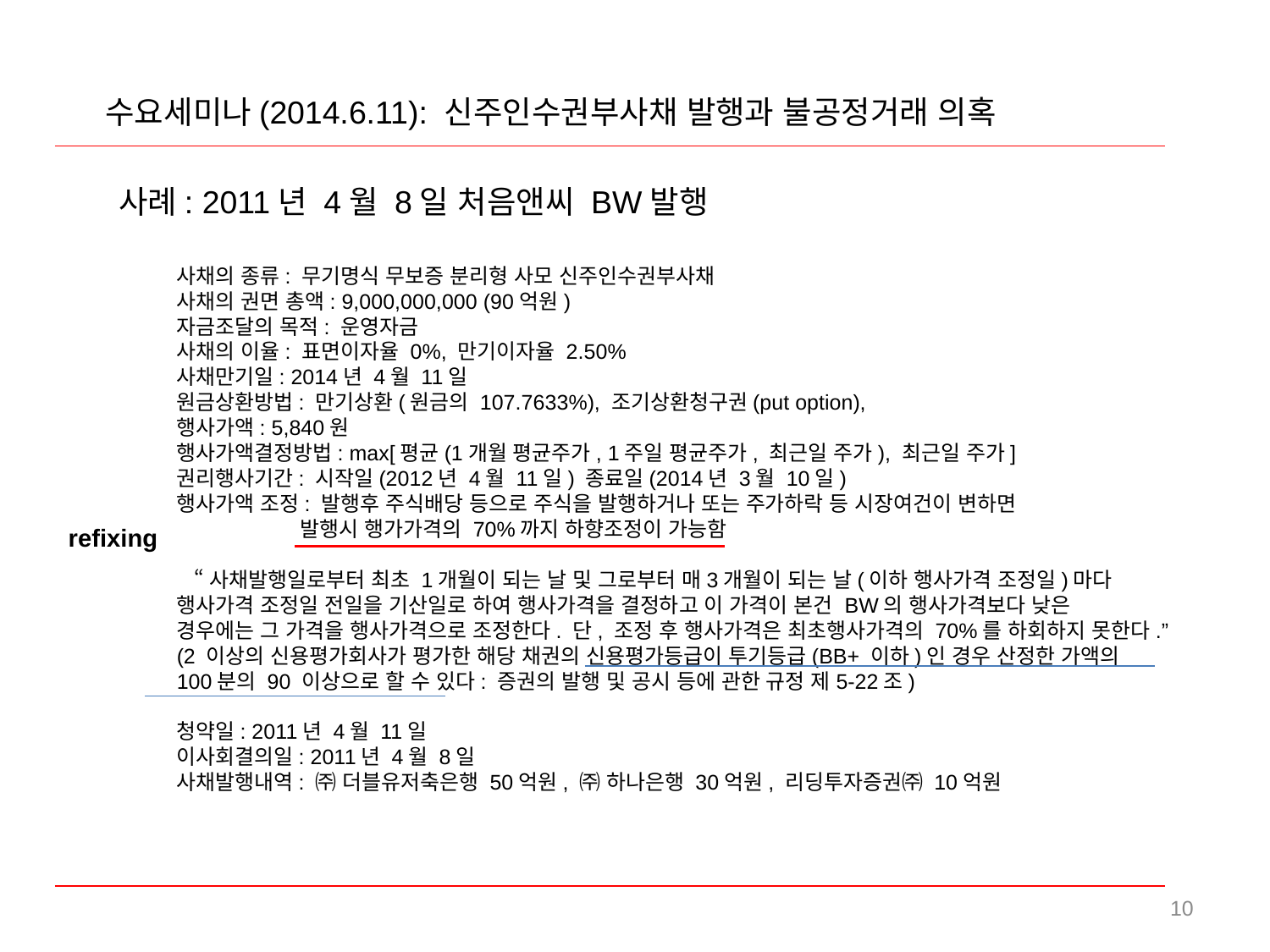

수요세미나(2014.6.11): 신주인수권부사채 발행과 불공정거래 의혹
사례: 2011년 4월 8일 처음앤씨 BW발행
사채의 종류: 무기명식 무보증 분리형 사모 신주인수권부사채
사채의 권면 총액: 9,000,000,000 (90억원)
자금조달의 목적: 운영자금
사채의 이율: 표면이자율 0%, 만기이자율 2.50%
사채만기일: 2014년 4월 11일
원금상환방법: 만기상환(원금의 107.7633%), 조기상환청구권(put option),
행사가액: 5,840원
행사가액결정방법: max[평균(1개월 평균주가, 1주일 평균주가, 최근일 주가), 최근일 주가]
권리행사기간: 시작일(2012년 4월 11일) 종료일(2014년 3월 10일)
행사가액 조정: 발행후 주식배당 등으로 주식을 발행하거나 또는 주가하락 등 시장여건이 변하면
                    발행시 행가가격의 70%까지 하향조정이 가능함

   “사채발행일로부터 최초 1개월이 되는 날 및 그로부터 매3개월이 되는 날(이하 행사가격 조정일)마다
행사가격 조정일 전일을 기산일로 하여 행사가격을 결정하고 이 가격이 본건 BW의 행사가격보다 낮은
경우에는 그 가격을 행사가격으로 조정한다. 단, 조정 후 행사가격은 최초행사가격의 70%를 하회하지 못한다.”
(2 이상의 신용평가회사가 평가한 해당 채권의 신용평가등급이 투기등급(BB+ 이하)인 경우 산정한 가액의
100분의 90 이상으로 할 수 있다: 증권의 발행 및 공시 등에 관한 규정 제5-22조)

청약일: 2011년 4월 11일
이사회결의일: 2011년 4월 8일
사채발행내역: ㈜ 더블유저축은행 50억원, ㈜ 하나은행 30억원, 리딩투자증권㈜ 10억원
refixing
10